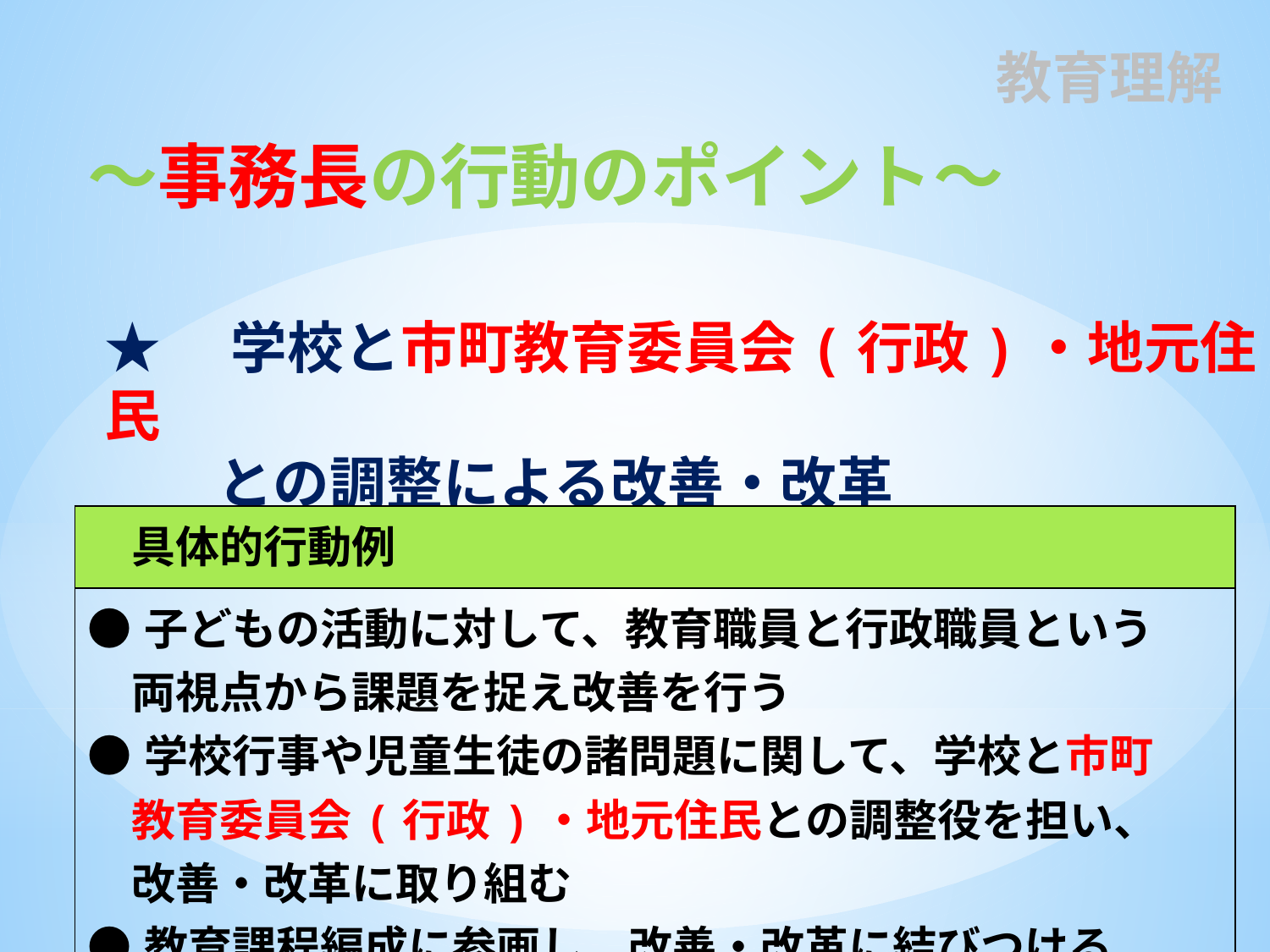

# 教育理解
～事務長の行動のポイント～
★　学校と市町教育委員会(行政)・地元住民
　　との調整による改善・改革
| 具体的行動例 |
| --- |
| ●子どもの活動に対して、教育職員と行政職員という 　両視点から課題を捉え改善を行う ●学校行事や児童生徒の諸問題に関して、学校と市町 　教育委員会(行政)・地元住民との調整役を担い、 　改善・改革に取り組む ●教育課程編成に参画し、改善・改革に結びつける |